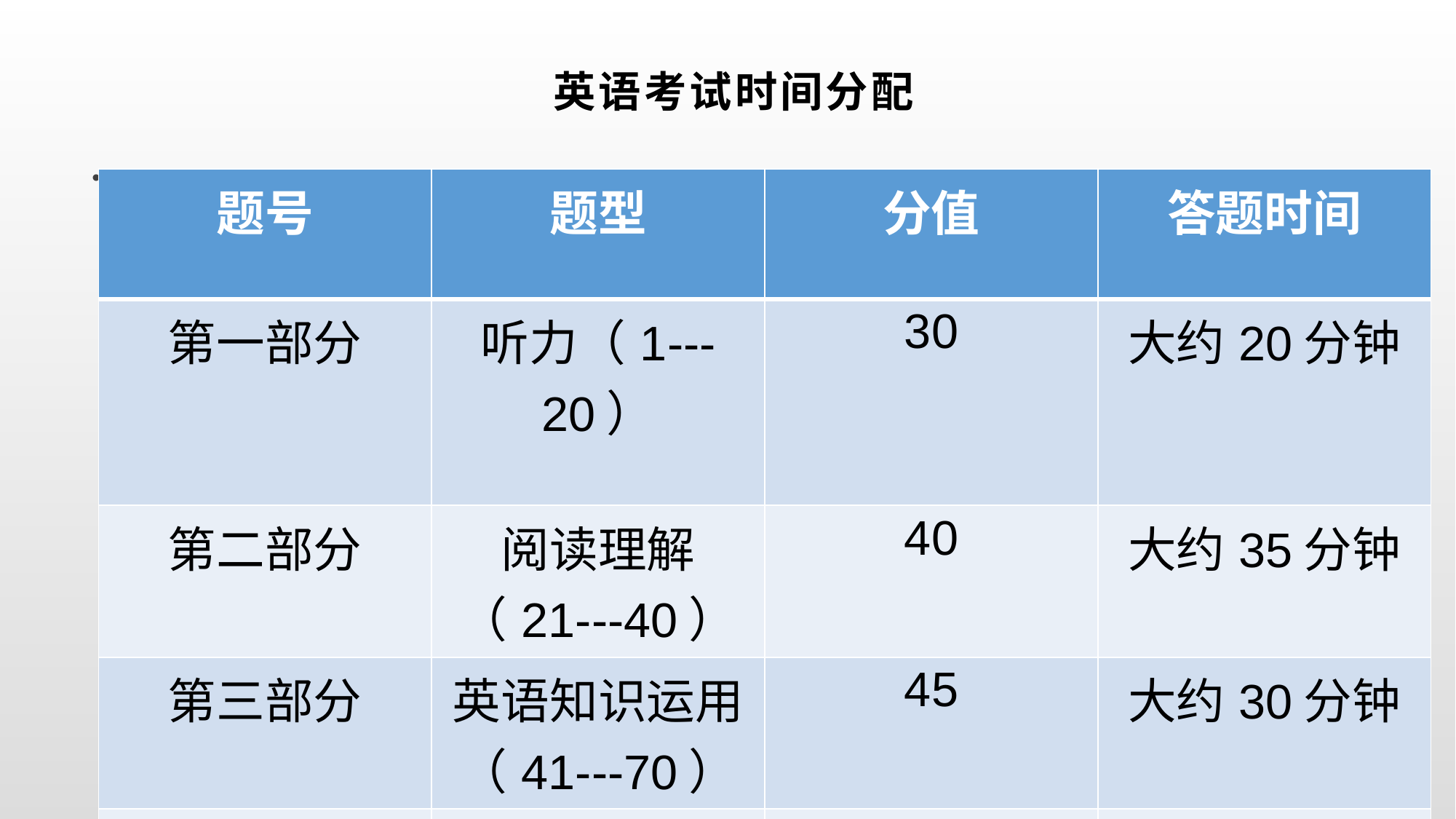

# 英语考试时间分配

| 题号 | 题型 | 分值 | 答题时间 |
| --- | --- | --- | --- |
| 第一部分 | 听力（1---20） | 30 | 大约20分钟 |
| 第二部分 | 阅读理解（21---40） | 40 | 大约35分钟 |
| 第三部分 | 英语知识运用（41---70） | 45 | 大约30分钟 |
| 第四部分 | 写作 | 35 | 大约35分钟 |